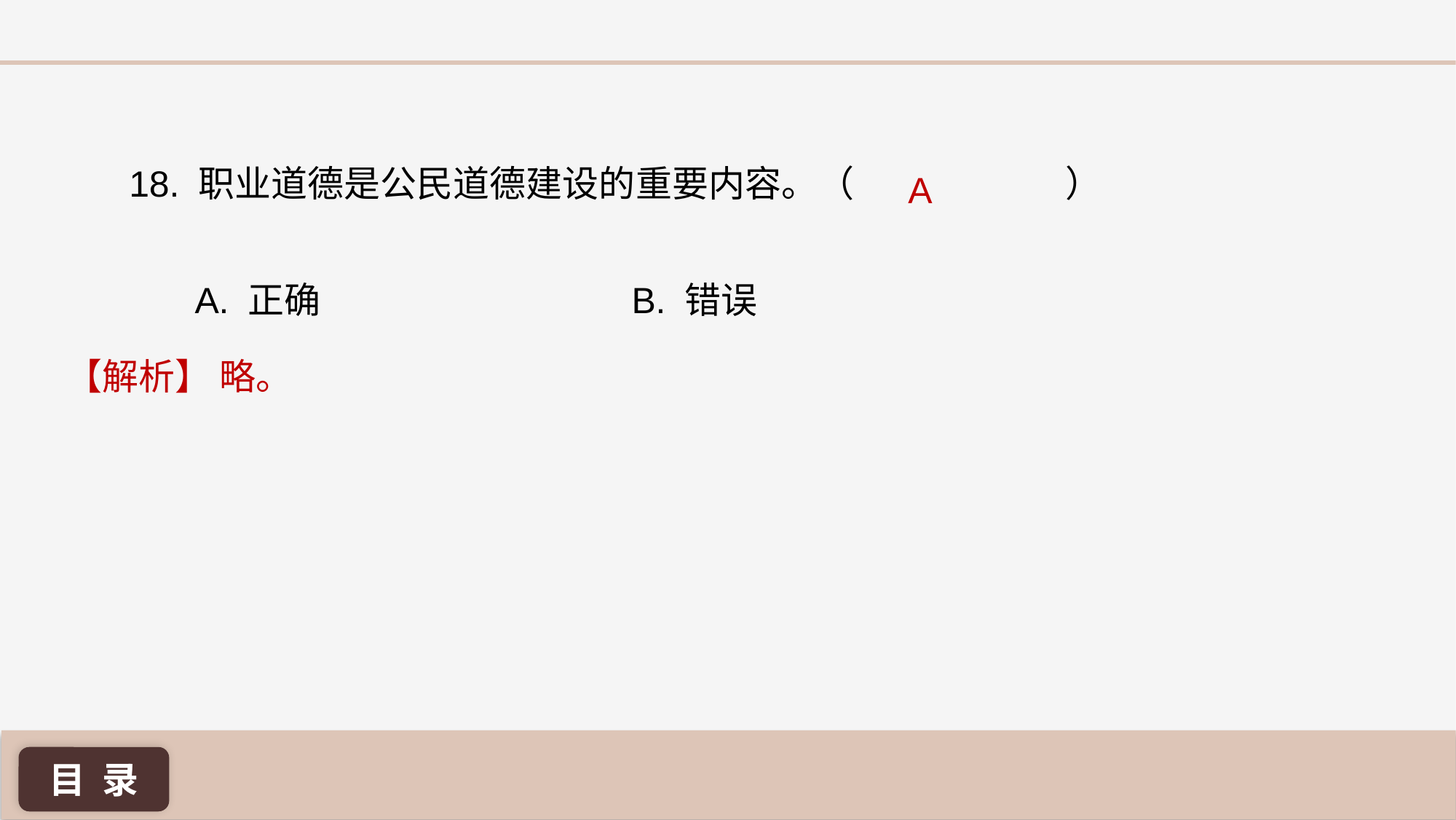

18. 职业道德是公民道德建设的重要内容。（		 ）
A
A. 正确 			B. 错误
【解析】 略。